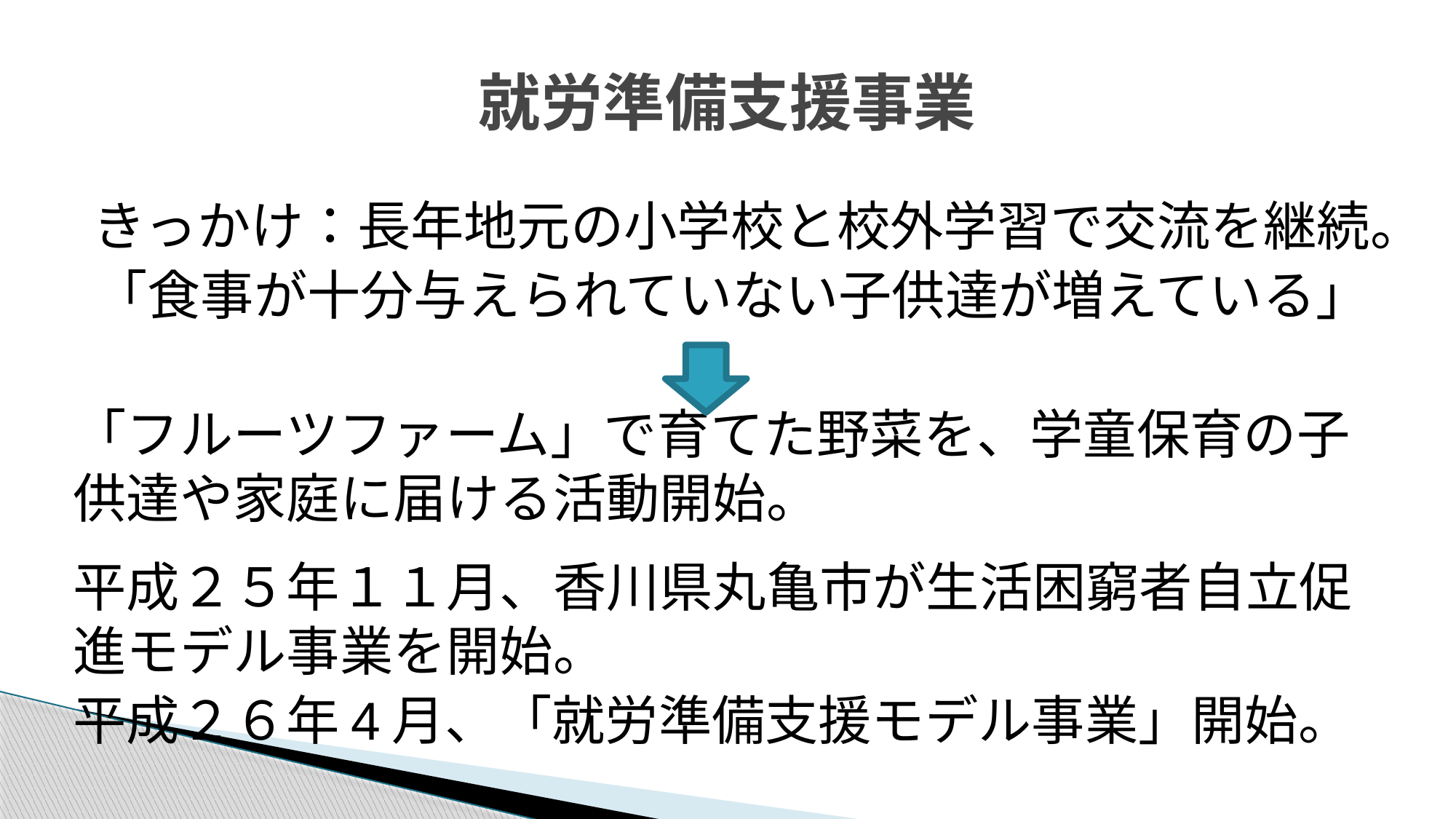

# 就労準備支援事業
きっかけ：長年地元の小学校と校外学習で交流を継続。
「食事が十分与えられていない子供達が増えている」

「フルーツファーム」で育てた野菜を、学童保育の子供達や家庭に届ける活動開始。

平成２５年１１月、香川県丸亀市が生活困窮者自立促進モデル事業を開始。
平成２６年4月、「就労準備支援モデル事業」開始。